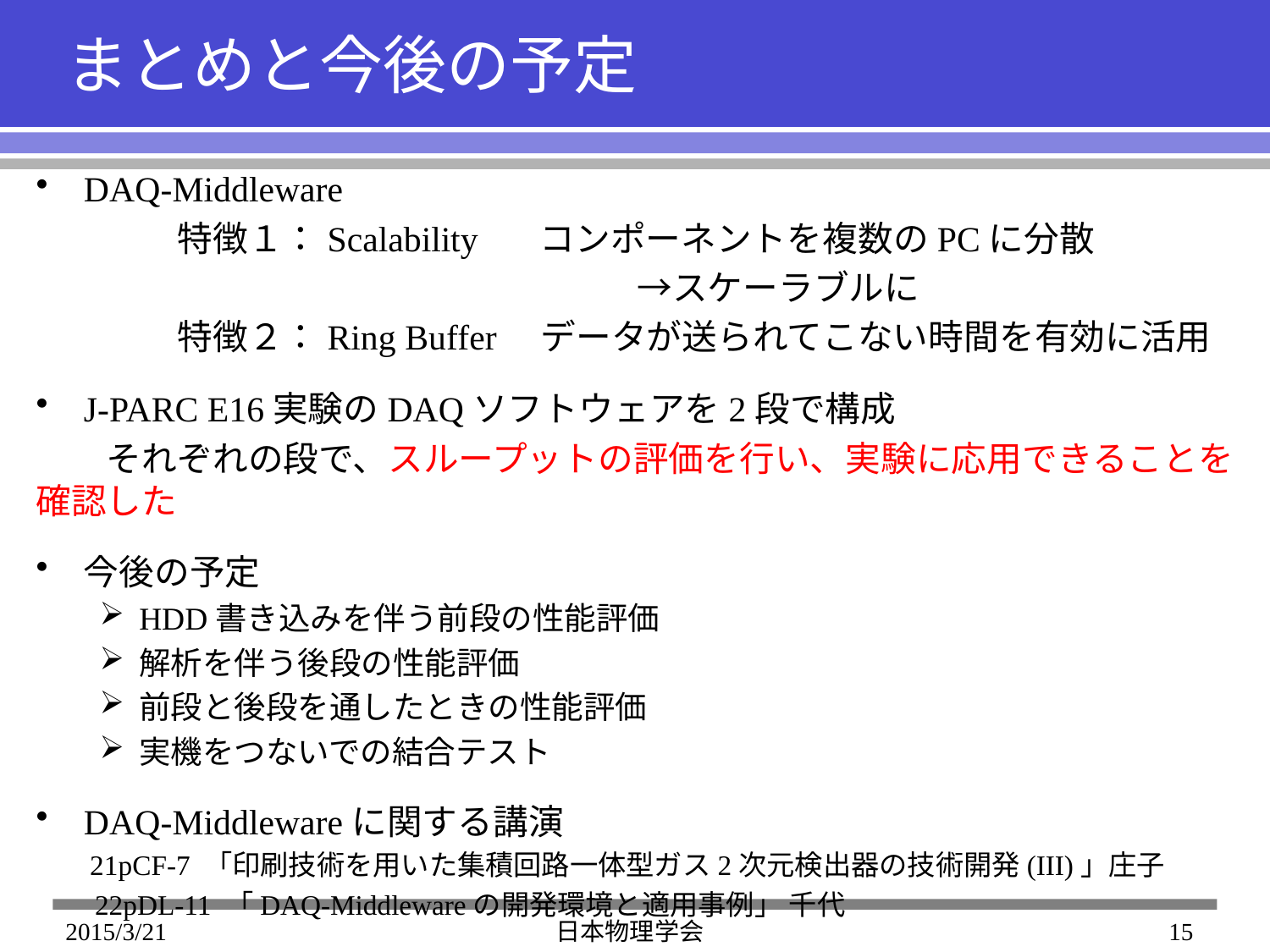

# まとめと今後の予定
DAQ-Middleware
　　　　特徴１：Scalability  　コンポーネントを複数のPCに分散
　　　　　　　　　　　　　　　　　→スケーラブルに
　　　　特徴２：Ring Buffer　データが送られてこない時間を有効に活用

J-PARC E16実験のDAQソフトウェアを2段で構成
　　それぞれの段で、スループットの評価を行い、実験に応用できることを確認した

今後の予定
HDD書き込みを伴う前段の性能評価
解析を伴う後段の性能評価
前段と後段を通したときの性能評価
実機をつないでの結合テスト

DAQ-Middlewareに関する講演
　   21pCF-7 「印刷技術を用いた集積回路一体型ガス2次元検出器の技術開発(III)」庄子
　　  22pDL-11 「DAQ-Middlewareの開発環境と適用事例」 千代

2015/3/21
日本物理学会
15